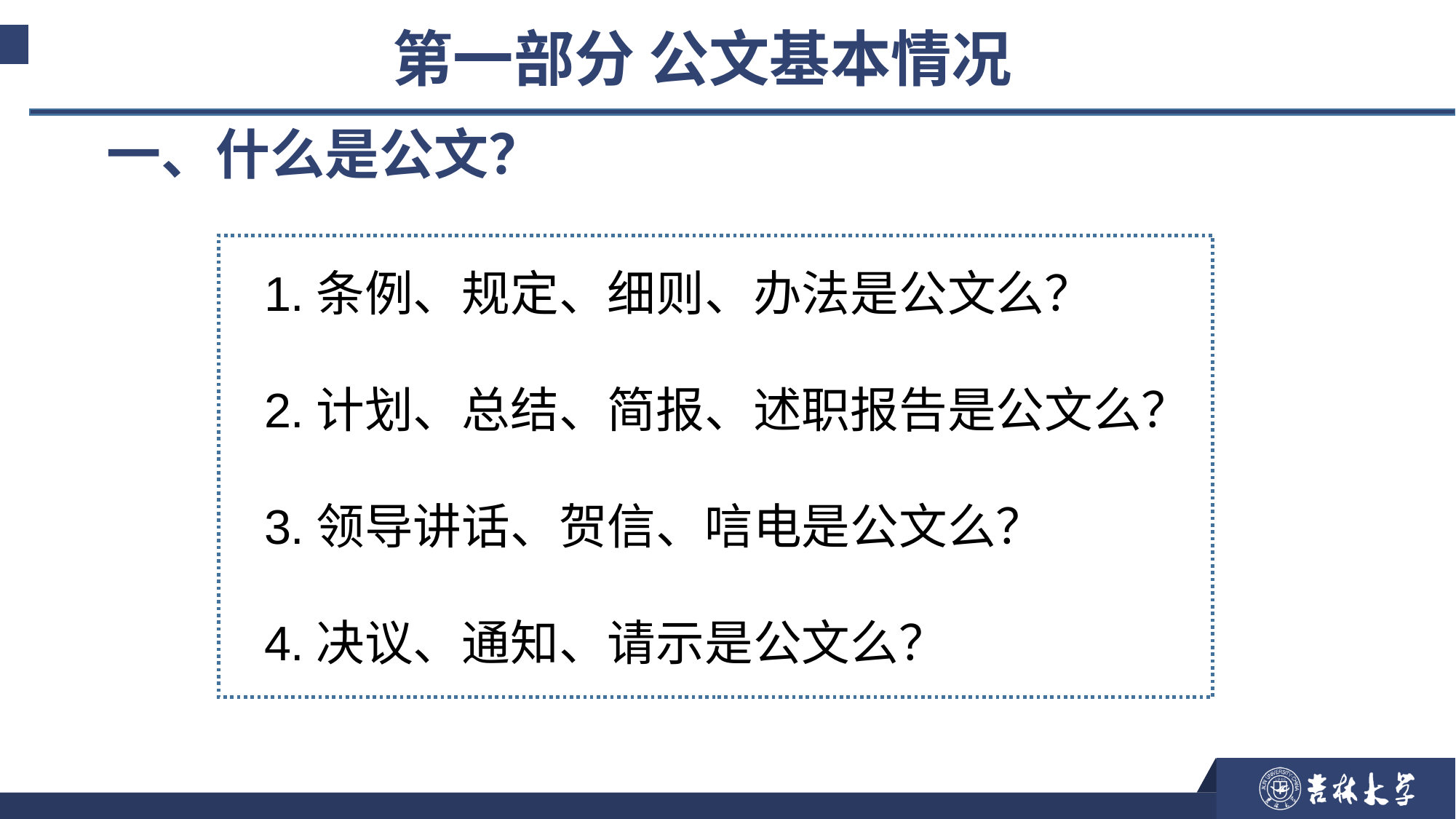

第一部分 公文基本情况

一、什么是公文？

1.条例、规定、细则、办法是公文么？

2.计划、总结、简报、述职报告是公文么？

3.领导讲话、贺信、唁电是公文么？

4.决议、通知、请示是公文么？